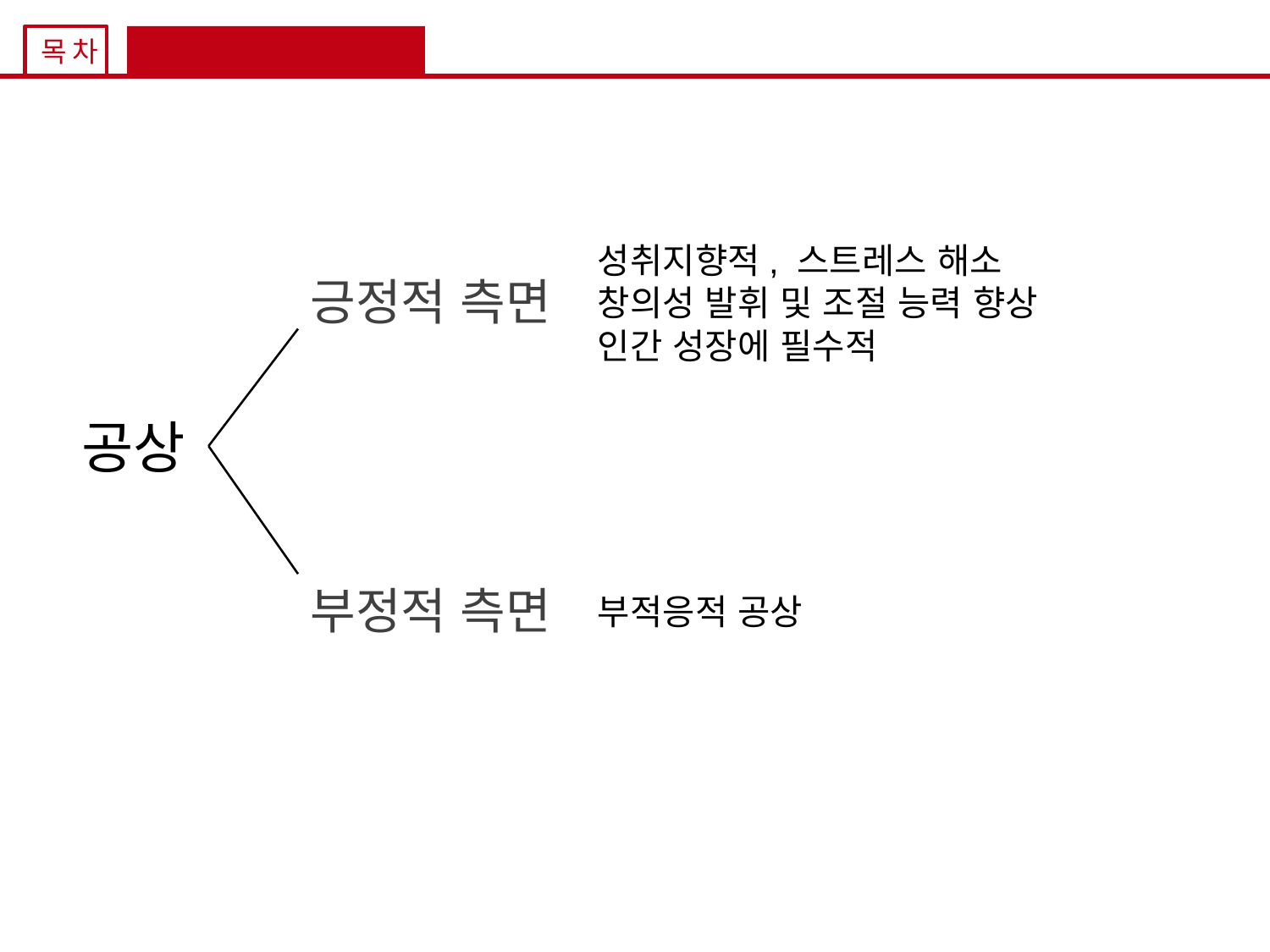

목차
내용 및 사실관계
성취지향적, 스트레스 해소
창의성 발휘 및 조절 능력 향상
인간 성장에 필수적
긍정적 측면
공상
부정적 측면
부적응적 공상